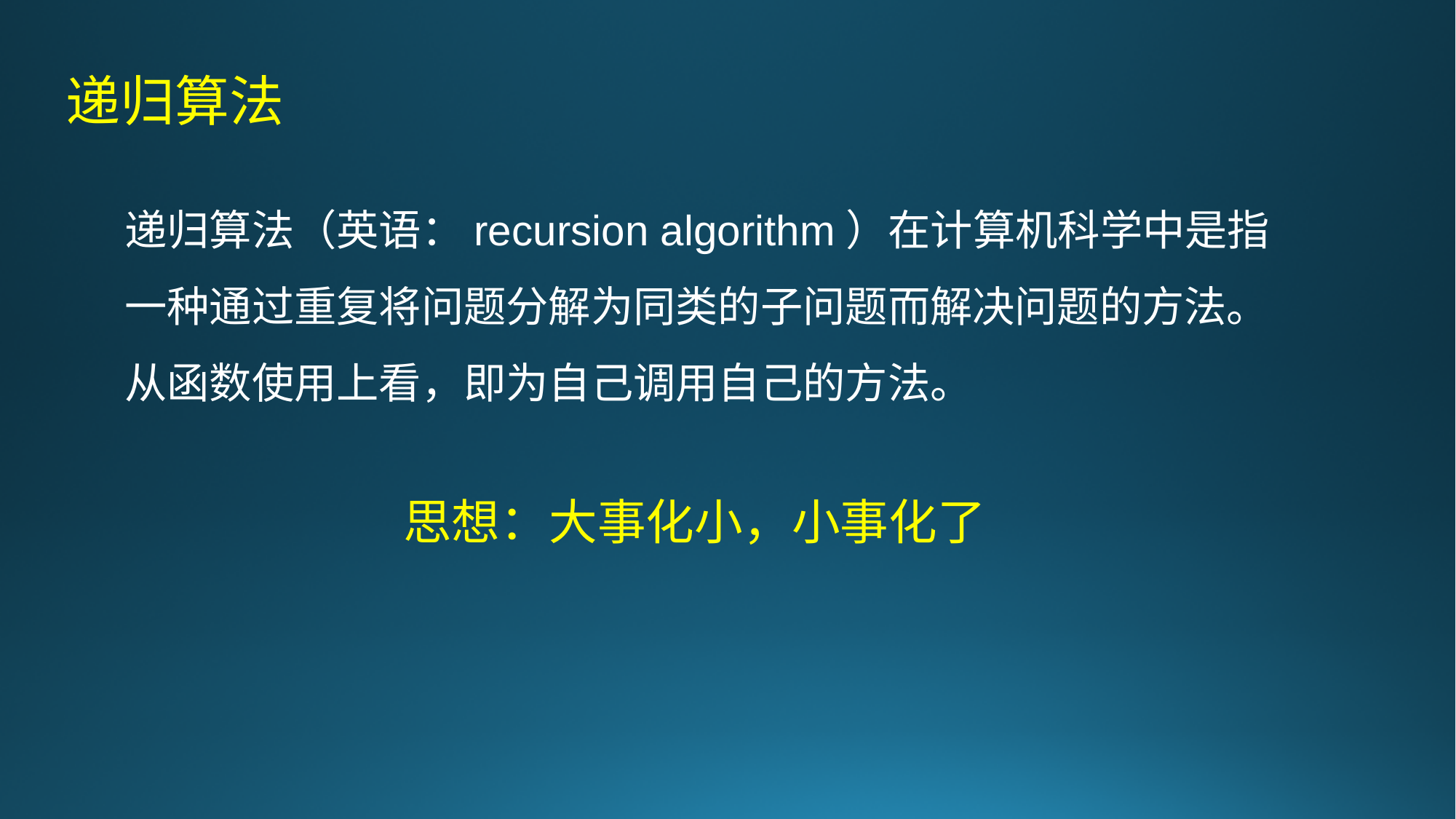

递归算法
递归算法（英语：recursion algorithm）在计算机科学中是指一种通过重复将问题分解为同类的子问题而解决问题的方法。从函数使用上看，即为自己调用自己的方法。
思想：大事化小，小事化了